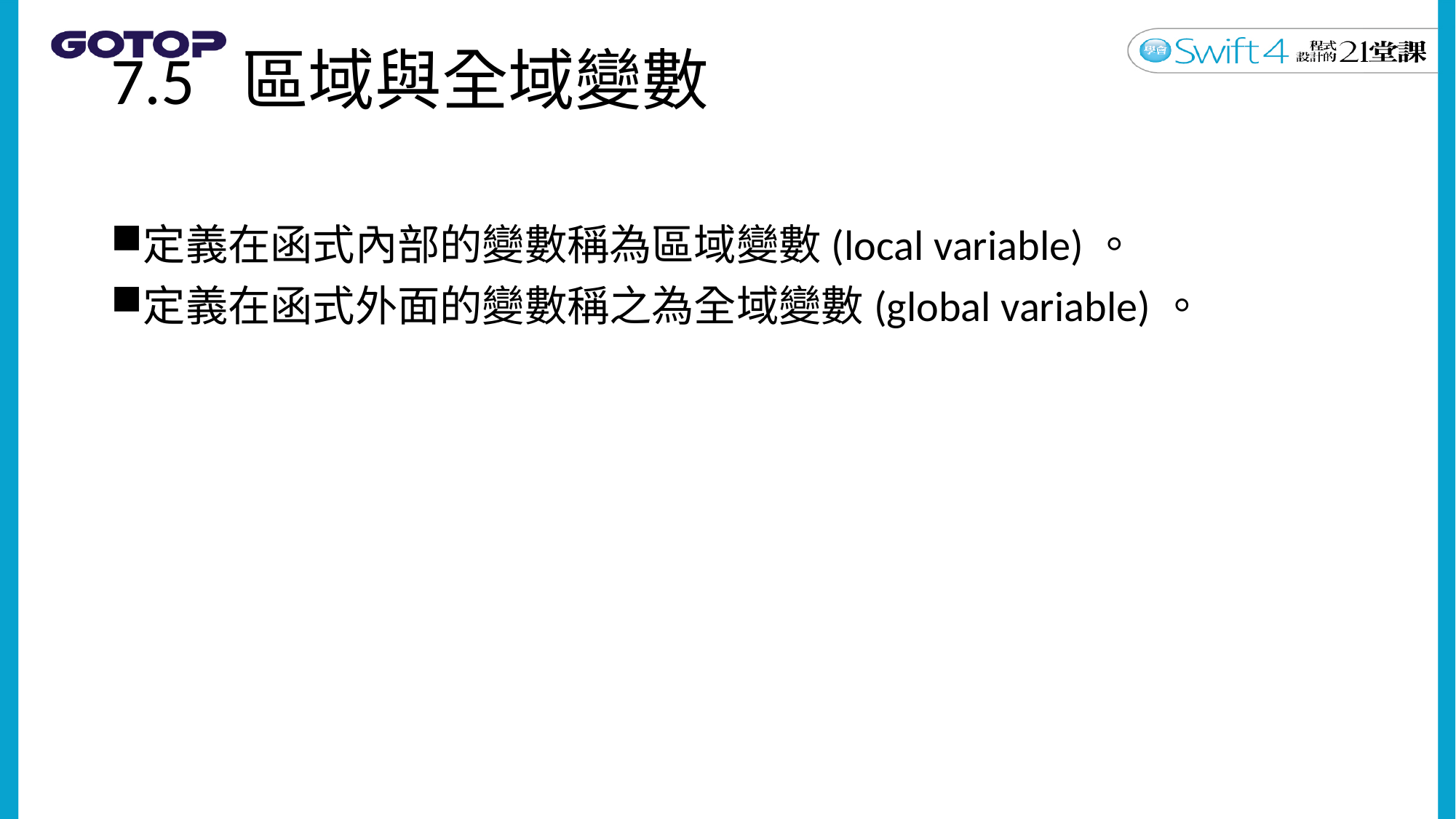

# 7.5  區域與全域變數
定義在函式內部的變數稱為區域變數(local variable)。
定義在函式外面的變數稱之為全域變數(global variable)。